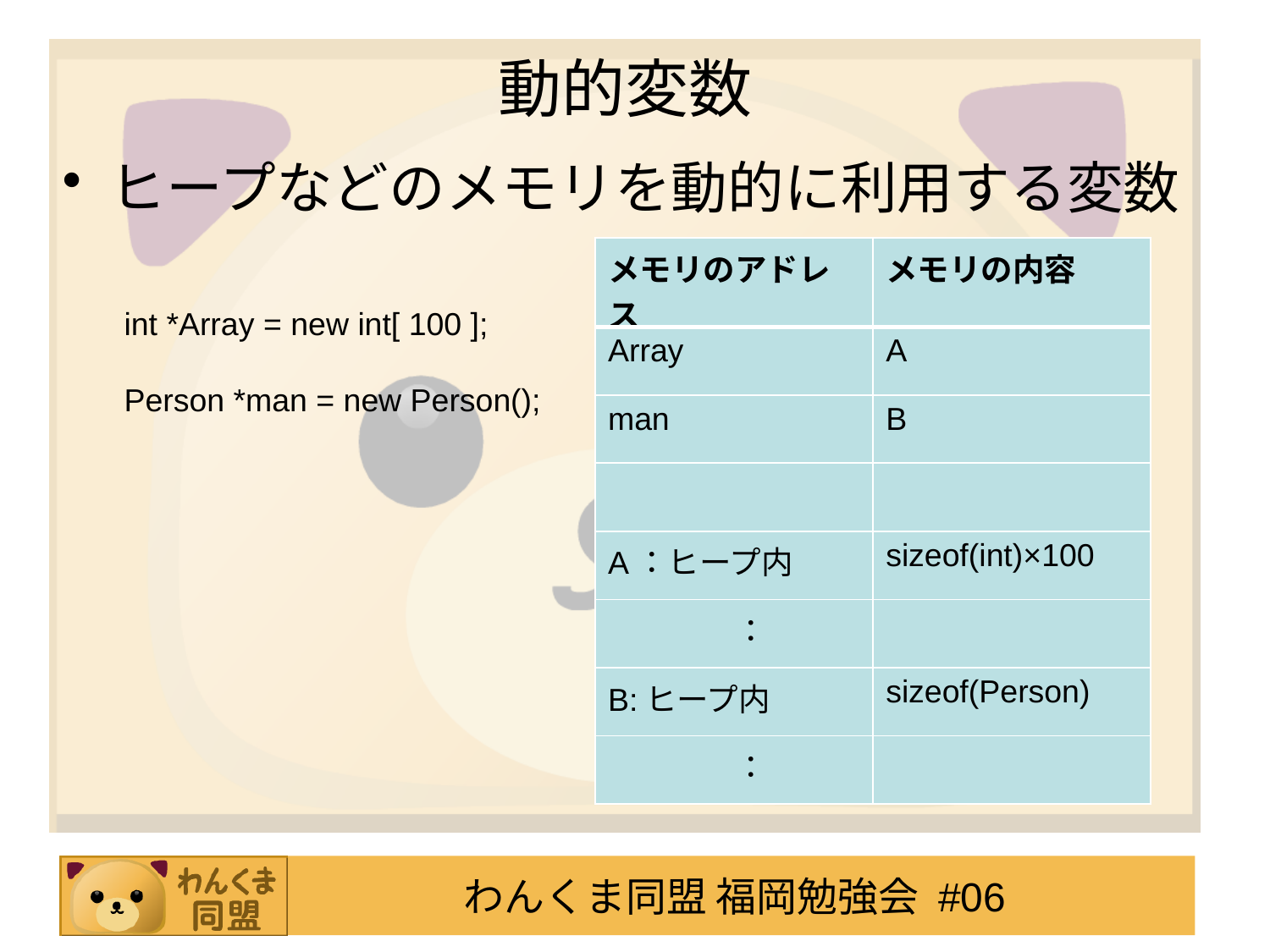

# 動的変数
ヒープなどのメモリを動的に利用する変数
| メモリのアドレス | メモリの内容 |
| --- | --- |
| Array | A |
| man | B |
|  |  |
| A：ヒープ内 | sizeof(int)×100 |
| ： |  |
| B:ヒープ内 | sizeof(Person) |
| ： |  |
int *Array = new int[ 100 ];

Person *man = new Person();